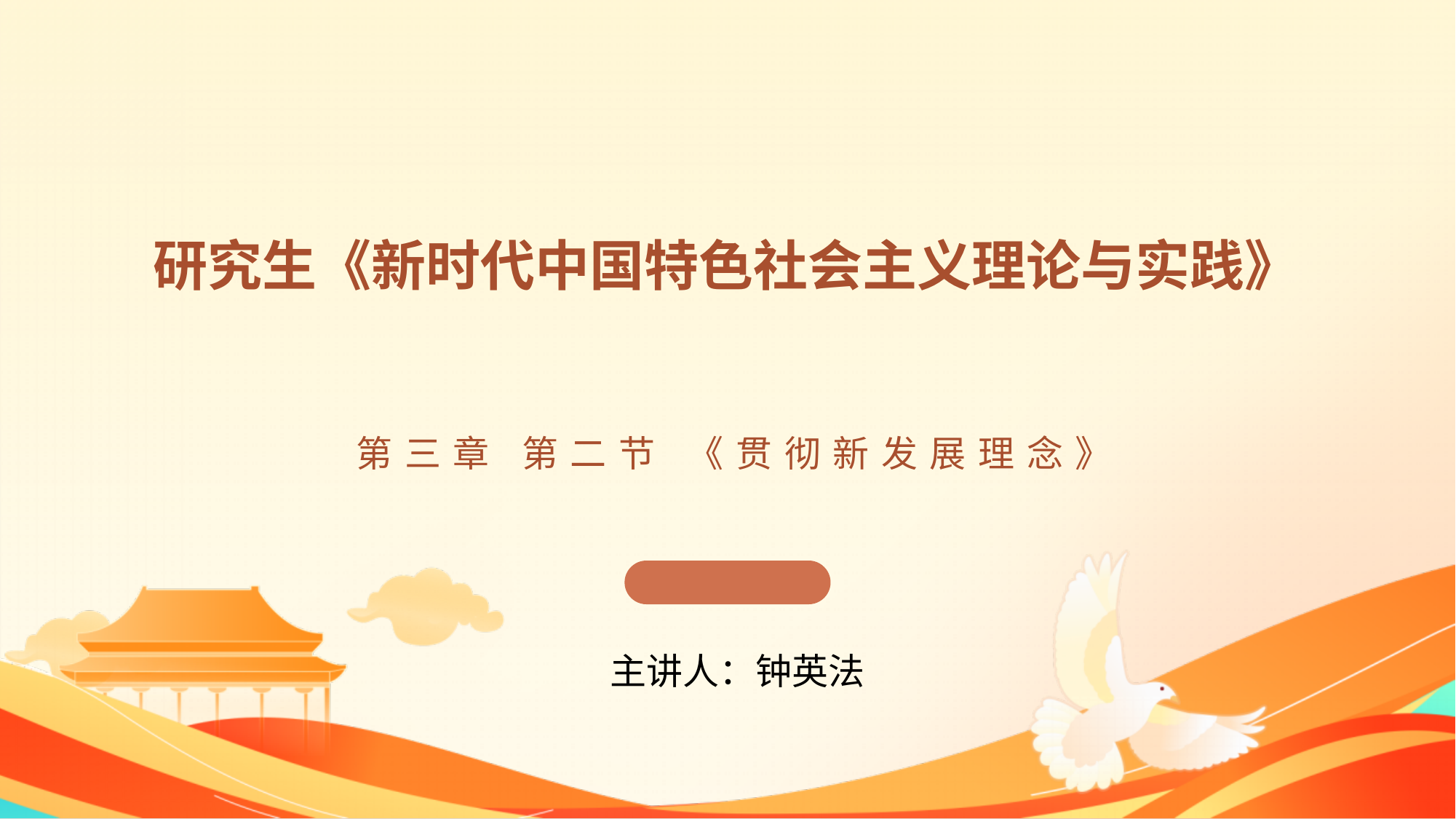

研究生《新时代中国特色社会主义理论与实践》
第三章 第二节 《贯彻新发展理念》
主讲人：钟英法